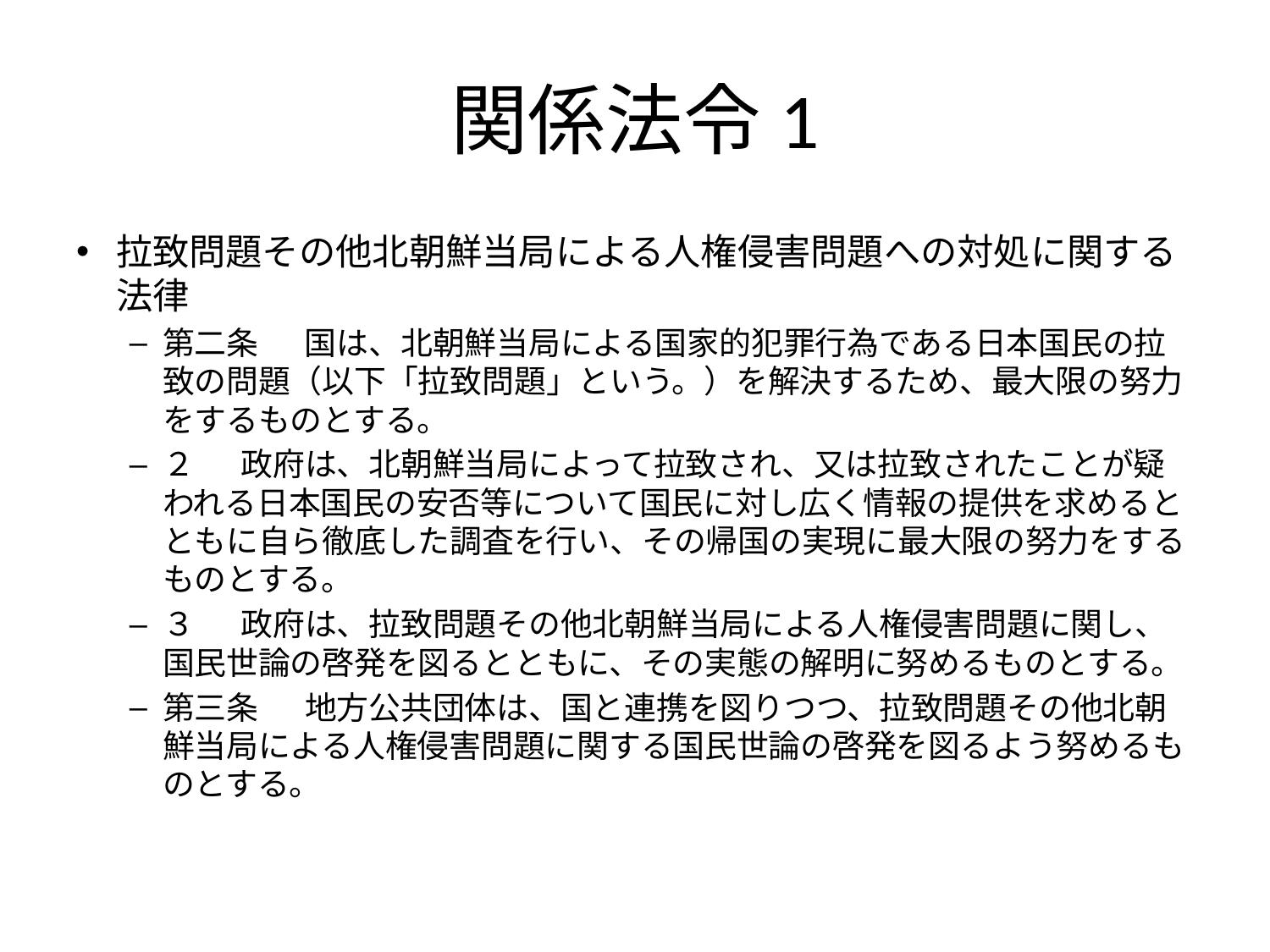

# 関係法令1
拉致問題その他北朝鮮当局による人権侵害問題への対処に関する法律
第二条  　国は、北朝鮮当局による国家的犯罪行為である日本国民の拉致の問題（以下「拉致問題」という。）を解決するため、最大限の努力をするものとする。
２  　政府は、北朝鮮当局によって拉致され、又は拉致されたことが疑われる日本国民の安否等について国民に対し広く情報の提供を求めるとともに自ら徹底した調査を行い、その帰国の実現に最大限の努力をするものとする。
３  　政府は、拉致問題その他北朝鮮当局による人権侵害問題に関し、国民世論の啓発を図るとともに、その実態の解明に努めるものとする。
第三条  　地方公共団体は、国と連携を図りつつ、拉致問題その他北朝鮮当局による人権侵害問題に関する国民世論の啓発を図るよう努めるものとする。